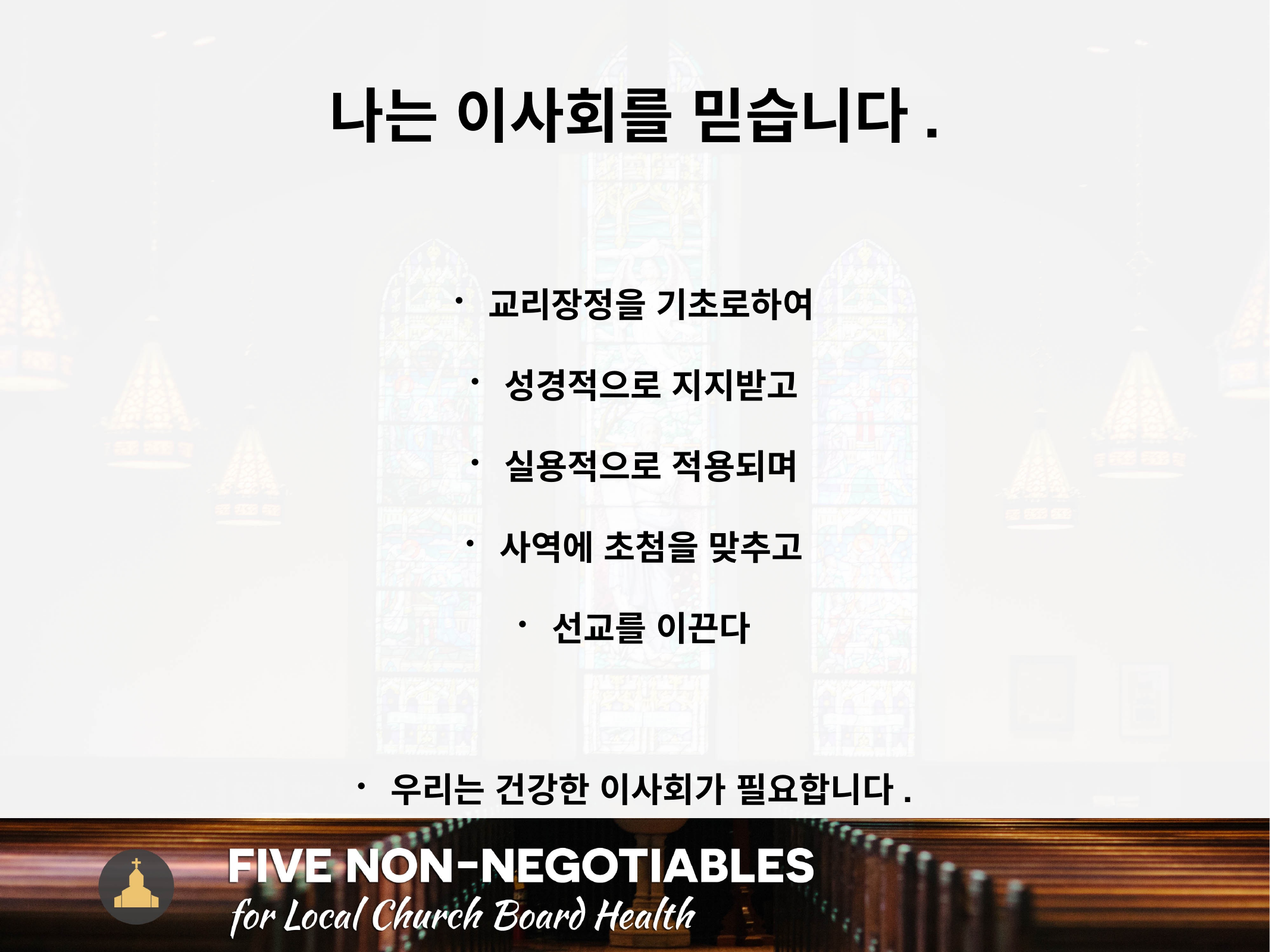

# 나는 이사회를 믿습니다.

교리장정을 기초로하여
성경적으로 지지받고
실용적으로 적용되며
사역에 초첨을 맞추고
선교를 이끈다

우리는 건강한 이사회가 필요합니다.